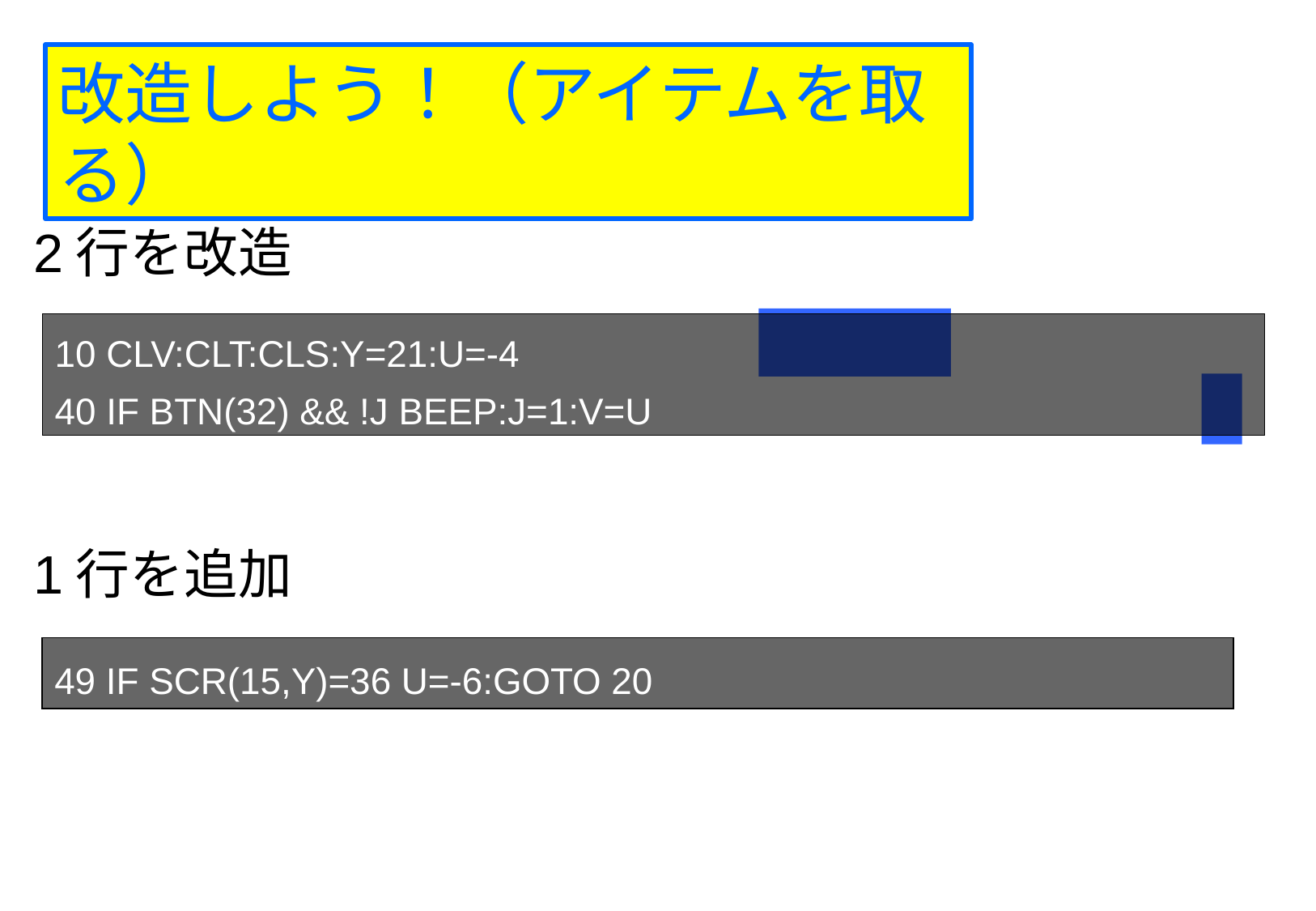

改造しよう！（アイテムを取る）
2行を改造

10 CLV:CLT:CLS:Y=21:U=-4
40 IF BTN(32) && !J BEEP:J=1:V=U

1行を追加
49 IF SCR(15,Y)=36 U=-6:GOTO 20